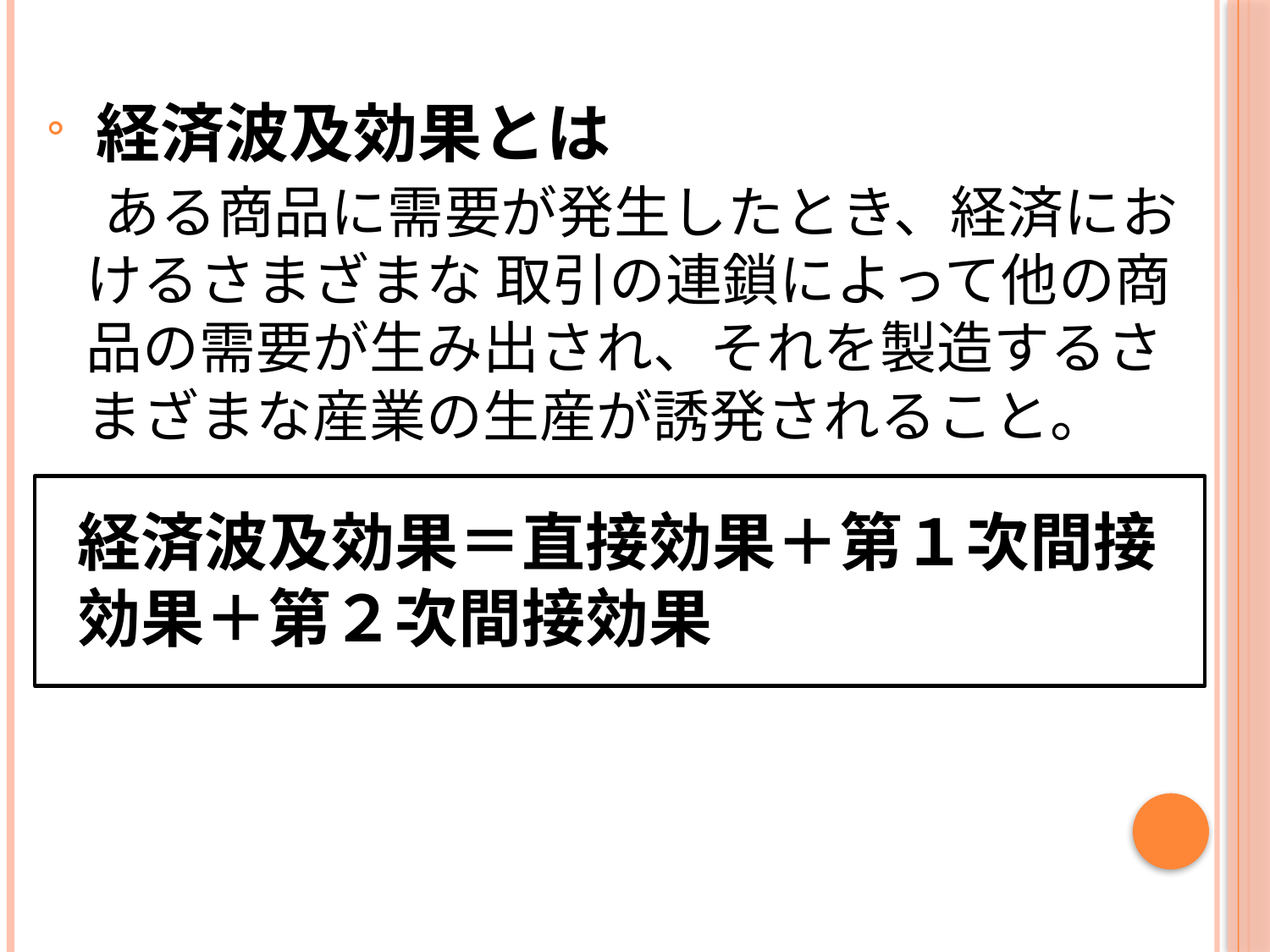

経済波及効果とは
　ある商品に需要が発生したとき、経済におけるさまざまな 取引の連鎖によって他の商品の需要が生み出され、それを製造するさまざまな産業の生産が誘発されること。

経済波及効果＝直接効果＋第１次間接効果＋第２次間接効果